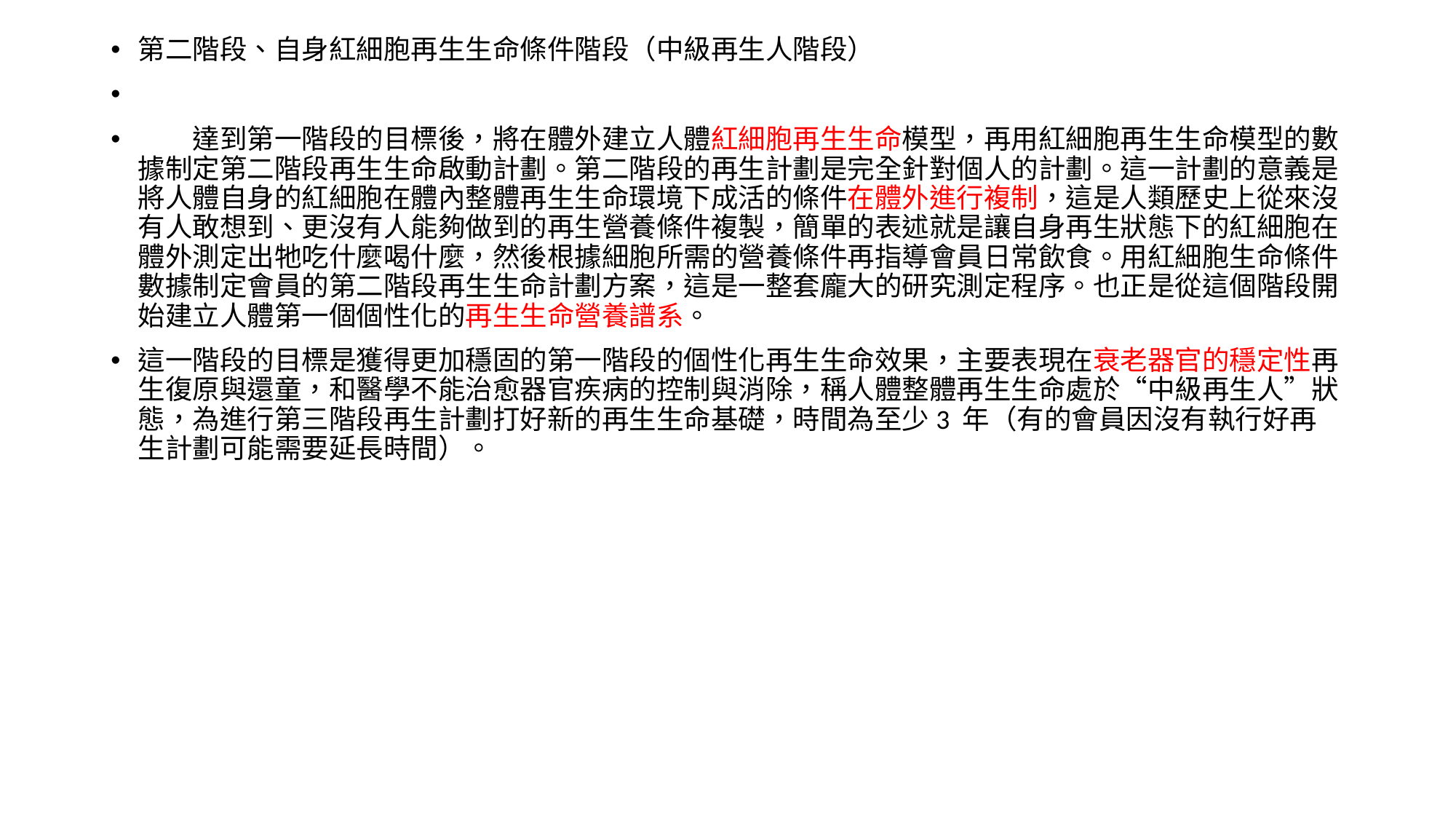

第二階段、自身紅細胞再生生命條件階段（中級再生人階段）

　　達到第一階段的目標後，將在體外建立人體紅細胞再生生命模型，再用紅細胞再生生命模型的數據制定第二階段再生生命啟動計劃。第二階段的再生計劃是完全針對個人的計劃。這一計劃的意義是將人體自身的紅細胞在體內整體再生生命環境下成活的條件在體外進行複制，這是人類歷史上從來沒有人敢想到、更沒有人能夠做到的再生營養條件複製，簡單的表述就是讓自身再生狀態下的紅細胞在體外測定出牠吃什麼喝什麼，然後根據細胞所需的營養條件再指導會員日常飲食。用紅細胞生命條件數據制定會員的第二階段再生生命計劃方案，這是一整套龐大的研究測定程序。也正是從這個階段開始建立人體第一個個性化的再生生命營養譜系。
這一階段的目標是獲得更加穩固的第一階段的個性化再生生命效果，主要表現在衰老器官的穩定性再生復原與還童，和醫學不能治愈器官疾病的控制與消除，稱人體整體再生生命處於“中級再生人”狀態，為進行第三階段再生計劃打好新的再生生命基礎，時間為至少3 年（有的會員因沒有執行好再生計劃可能需要延長時間）。